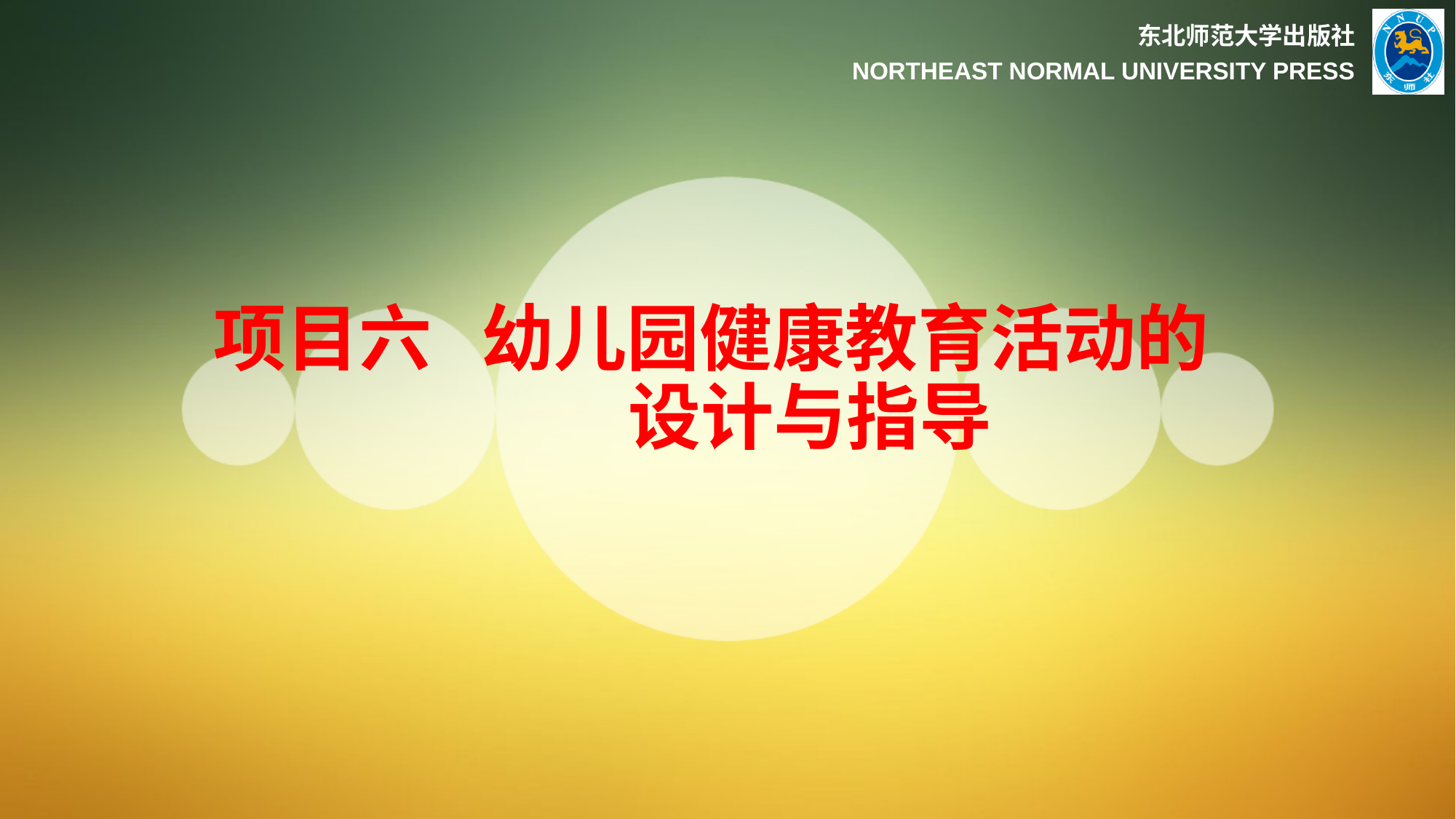

东北师范大学出版社
NORTHEAST NORMAL UNIVERSITY PRESS
# 项目六   幼儿园健康教育活动的               设计与指导